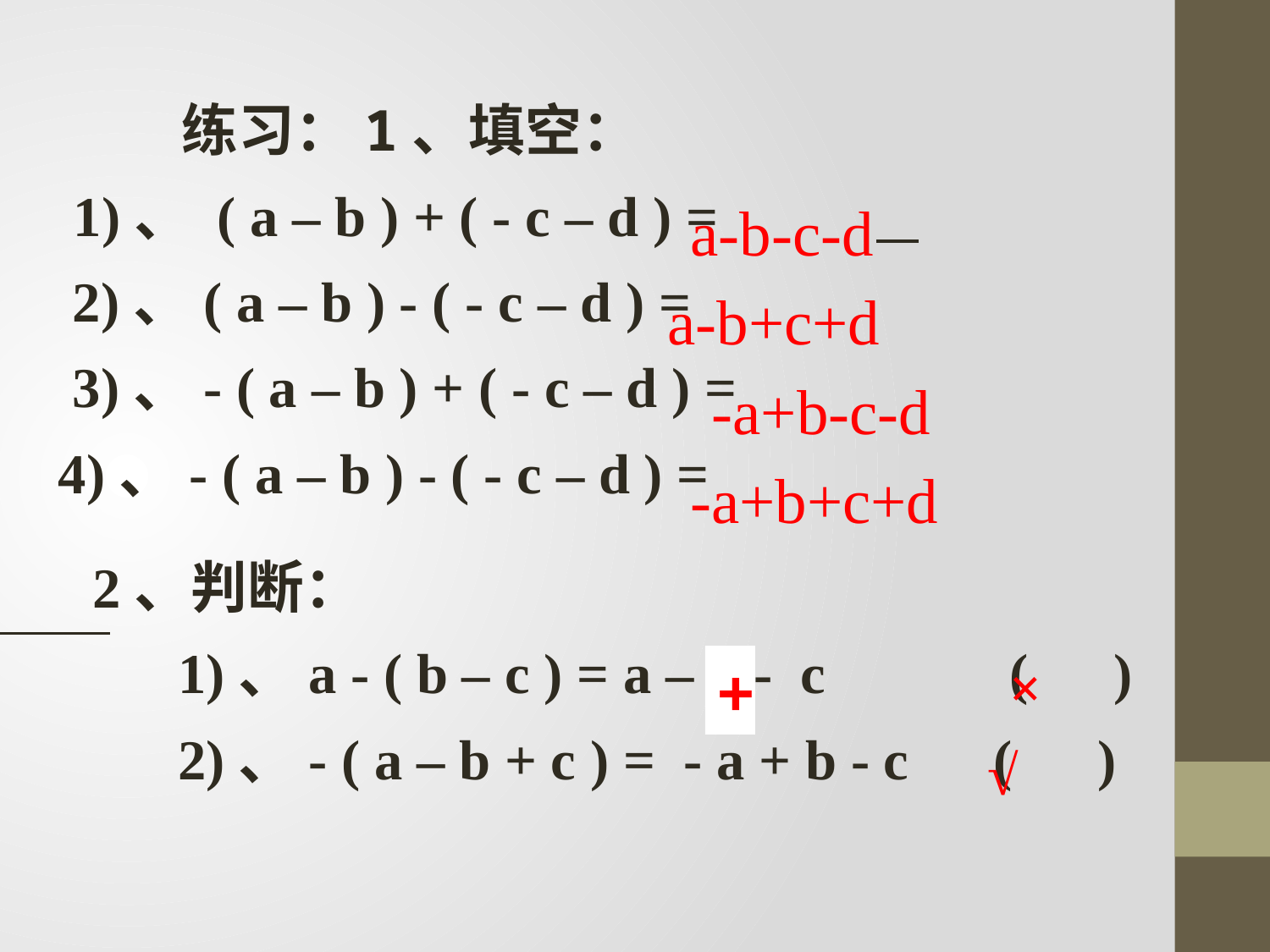

练习：1、填空：
       1)、 ( a – b ) + ( - c – d ) =
      2)、( a – b ) - ( - c – d ) =
      3)、- ( a – b ) + ( - c – d ) =
     4)、- ( a – b ) - ( - c – d ) =

a-b-c-d
a-b+c+d
-a+b-c-d
-a+b+c+d
2、判断：
      1)、a - ( b – c ) = a – b -  c             (      )
      2)、- ( a – b + c ) =  - a + b - c      (      )
×
+
√